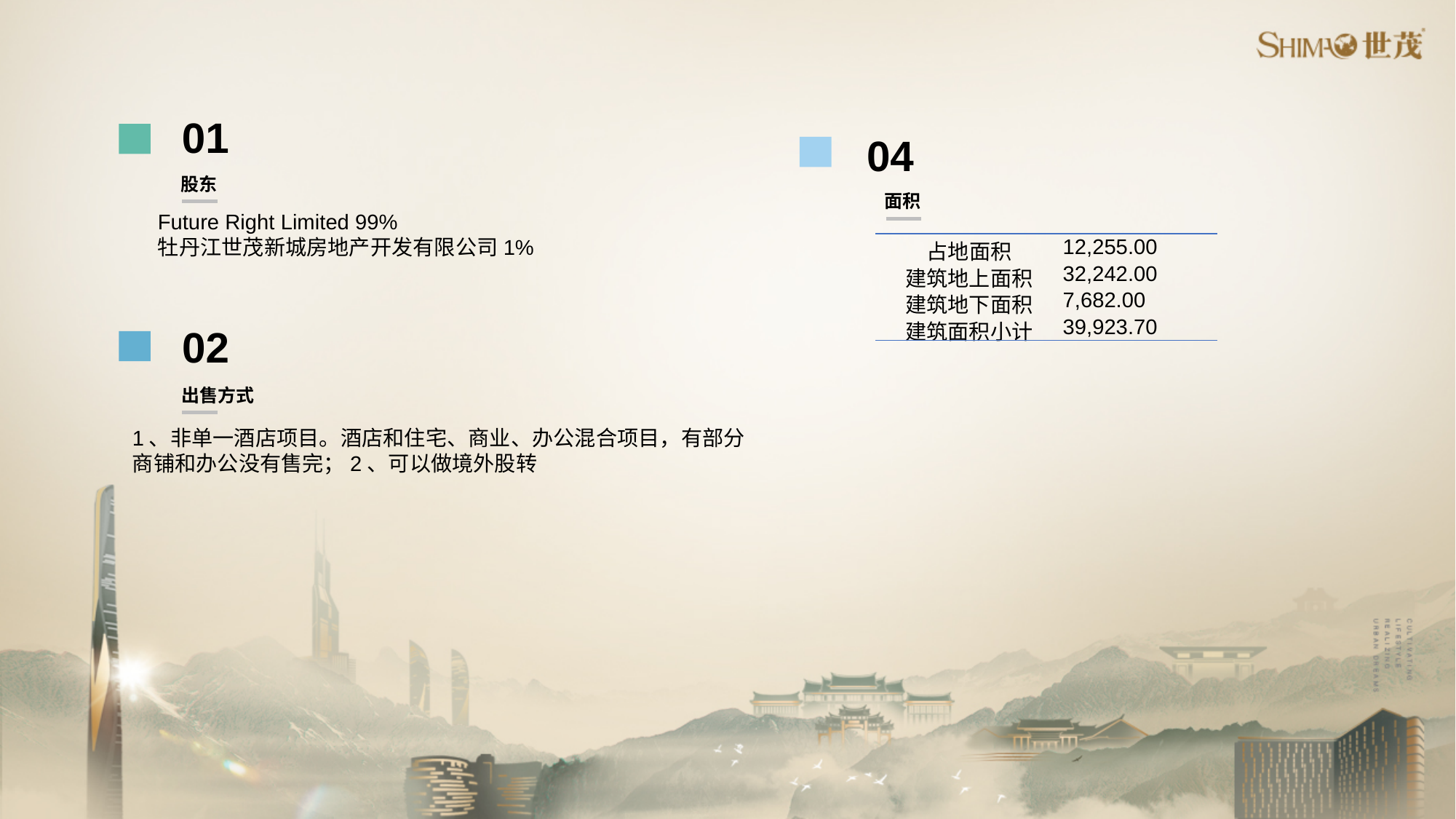

01
04

股东
面积
Future Right Limited 99%
牡丹江世茂新城房地产开发有限公司1%
| 占地面积 | 12,255.00 |
| --- | --- |
| 建筑地上面积 | 32,242.00 |
| 建筑地下面积 | 7,682.00 |
| 建筑面积小计 | 39,923.70 |
02

出售方式
1、非单一酒店项目。酒店和住宅、商业、办公混合项目，有部分商铺和办公没有售完；2、可以做境外股转